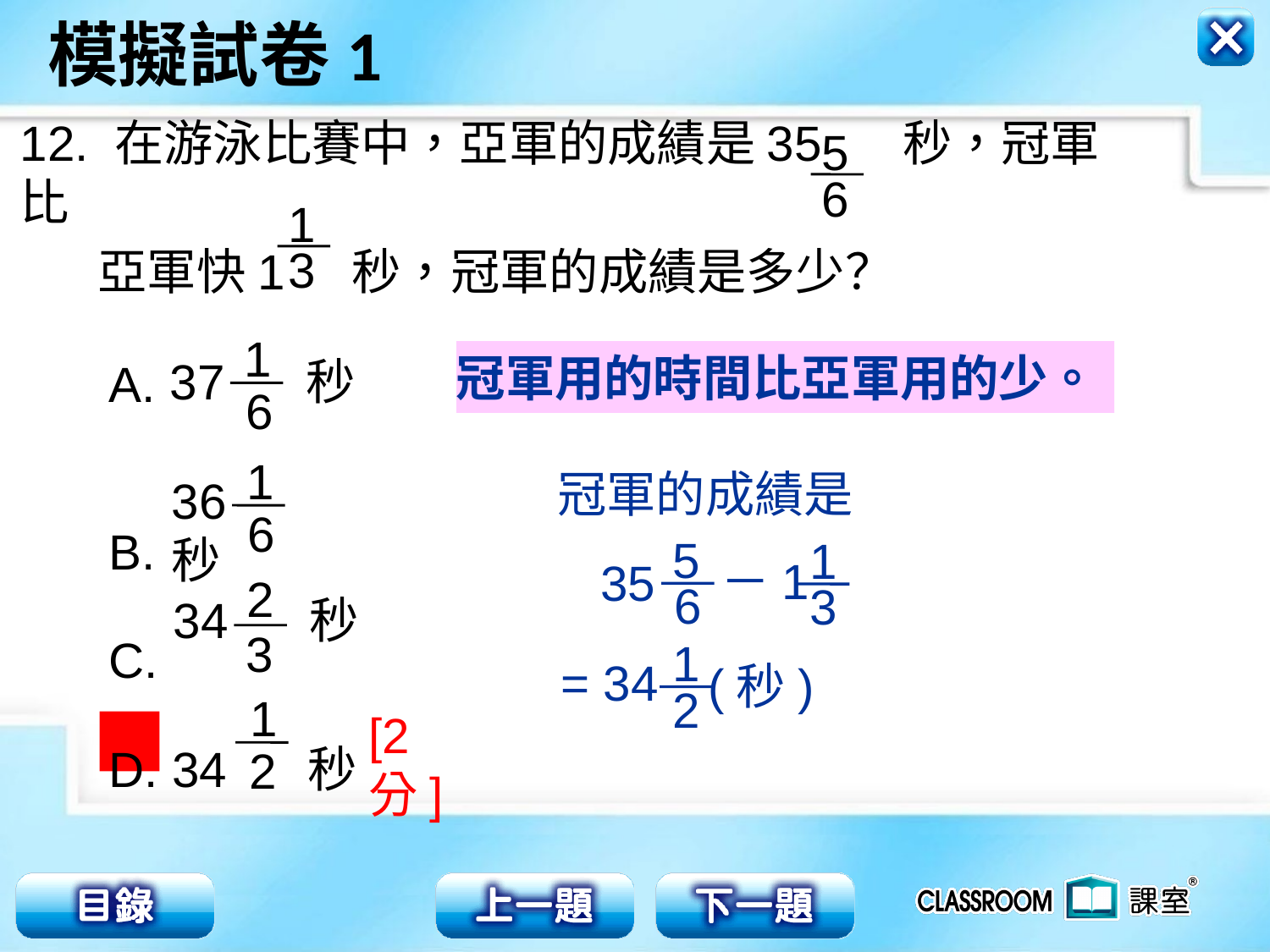

5
12. 在游泳比賽中，亞軍的成績是 35     秒，冠軍比
      亞軍快1    秒，冠軍的成績是多少？

6

1

3

1
冠軍用的時間比亞軍用的少。
37     秒
A.
B.
C.
D. 34     秒
6

1
冠軍的成績是
36     秒
6

5
 6

 1
 3

－1
35
2
34     秒
3

 1
 2

= 34
(秒)
1
[2分]

2